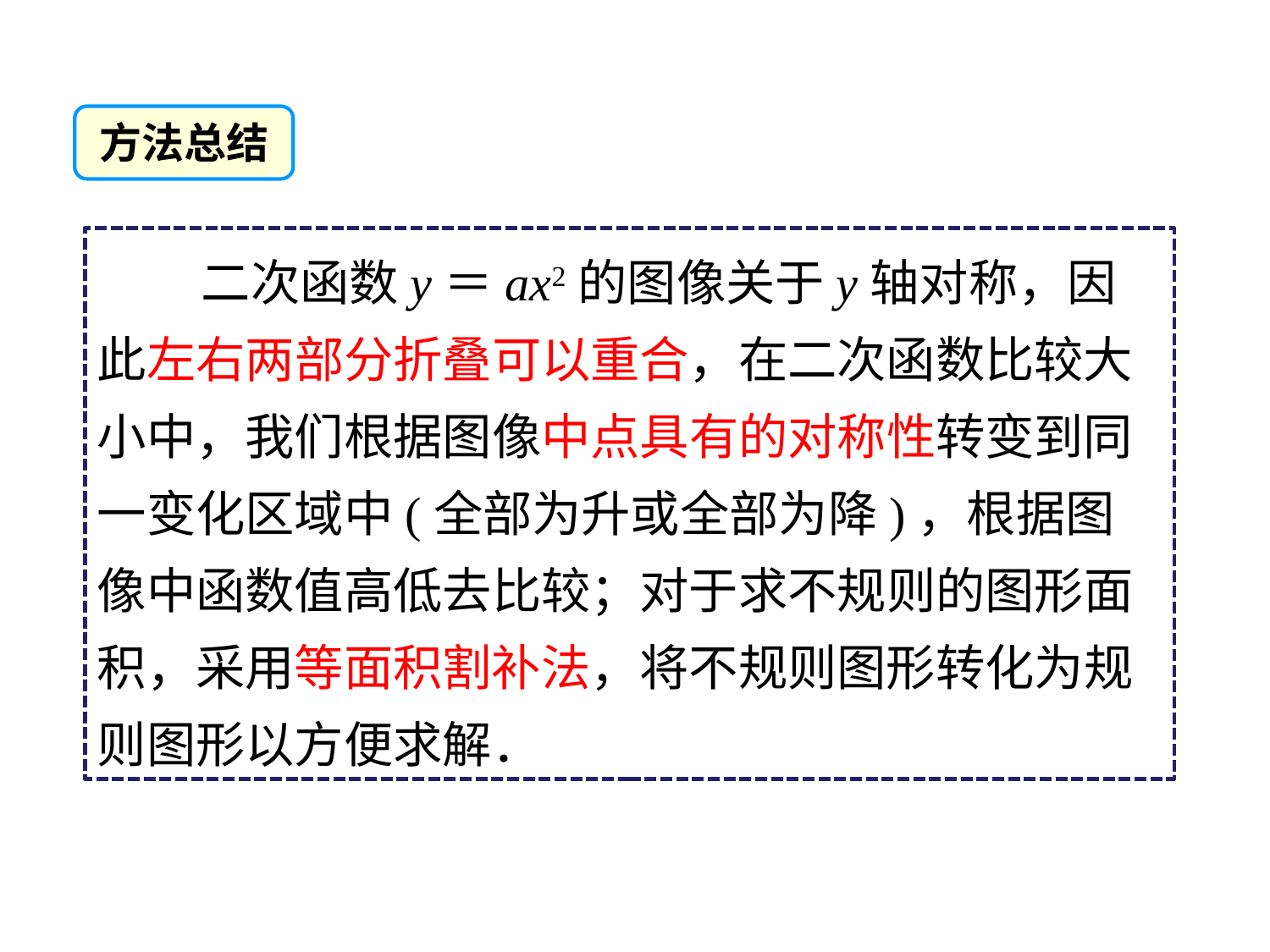

方法总结
     二次函数y＝ax2的图像关于y轴对称，因此左右两部分折叠可以重合，在二次函数比较大小中，我们根据图像中点具有的对称性转变到同一变化区域中(全部为升或全部为降)，根据图像中函数值高低去比较；对于求不规则的图形面积，采用等面积割补法，将不规则图形转化为规则图形以方便求解．